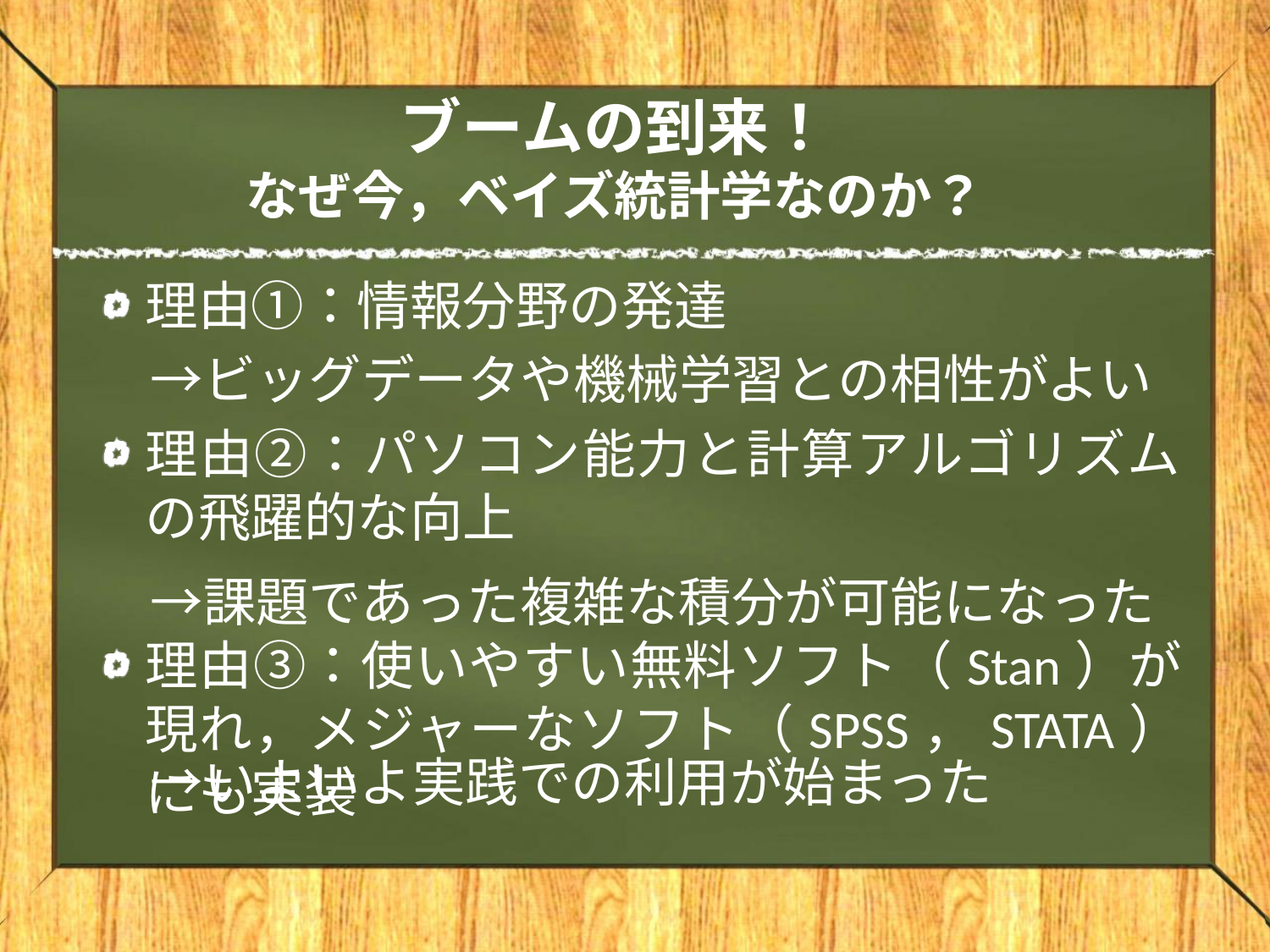

ブームの到来！
なぜ今，ベイズ統計学なのか？
理由①：情報分野の発達

理由②：パソコン能力と計算アルゴリズムの飛躍的な向上

理由③：使いやすい無料ソフト（Stan）が現れ，メジャーなソフト（SPSS，STATA）にも実装

　→ビッグデータや機械学習との相性がよい

　→課題であった複雑な積分が可能になった

　→いよいよ実践での利用が始まった